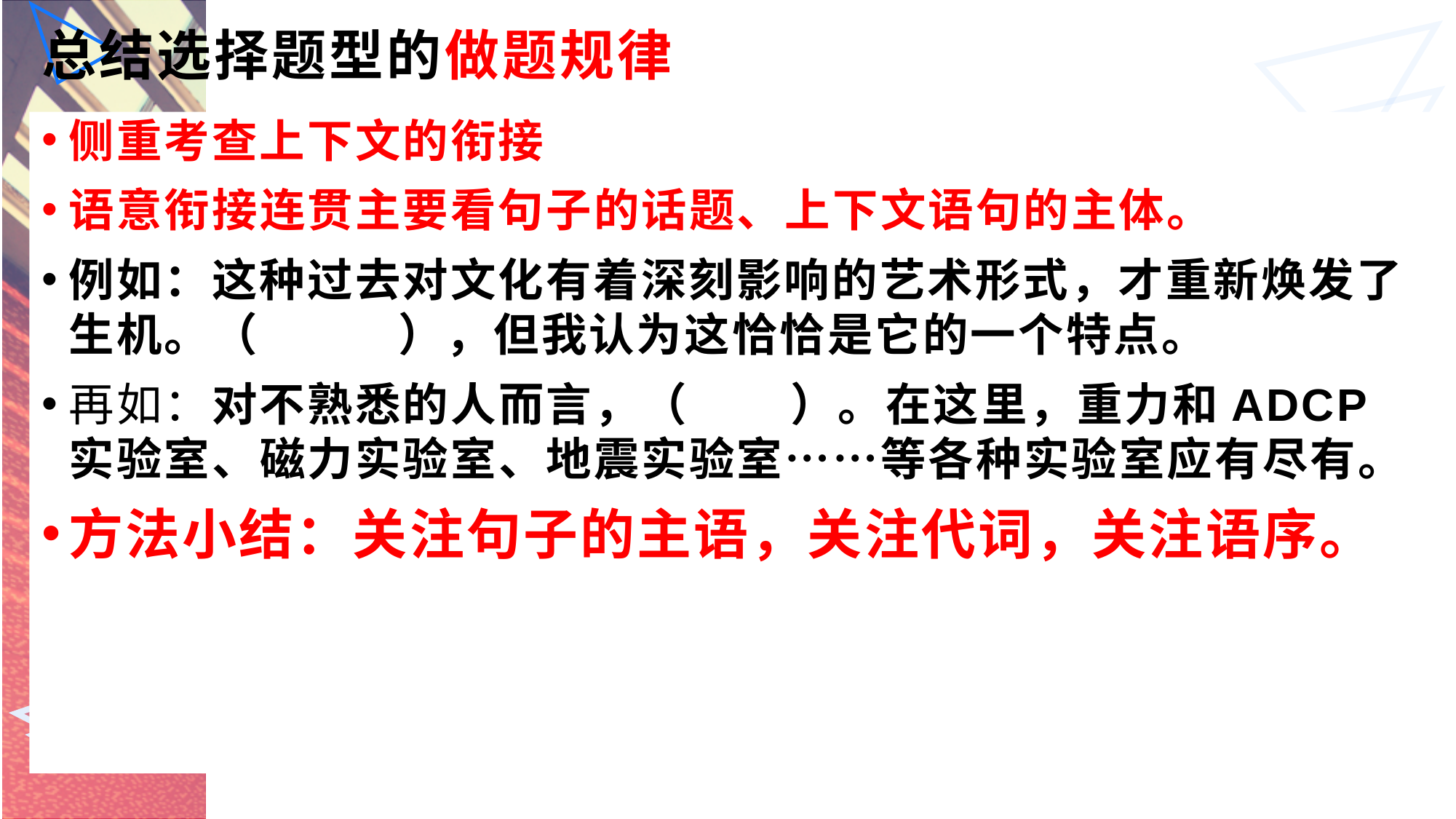

# 总结选择题型的做题规律
侧重考查上下文的衔接
语意衔接连贯主要看句子的话题、上下文语句的主体。
例如：这种过去对文化有着深刻影响的艺术形式，才重新焕发了生机。（           ），但我认为这恰恰是它的一个特点。
再如：对不熟悉的人而言，（        ）。在这里，重力和ADCP实验室、磁力实验室、地震实验室……等各种实验室应有尽有。
方法小结：关注句子的主语，关注代词，关注语序。